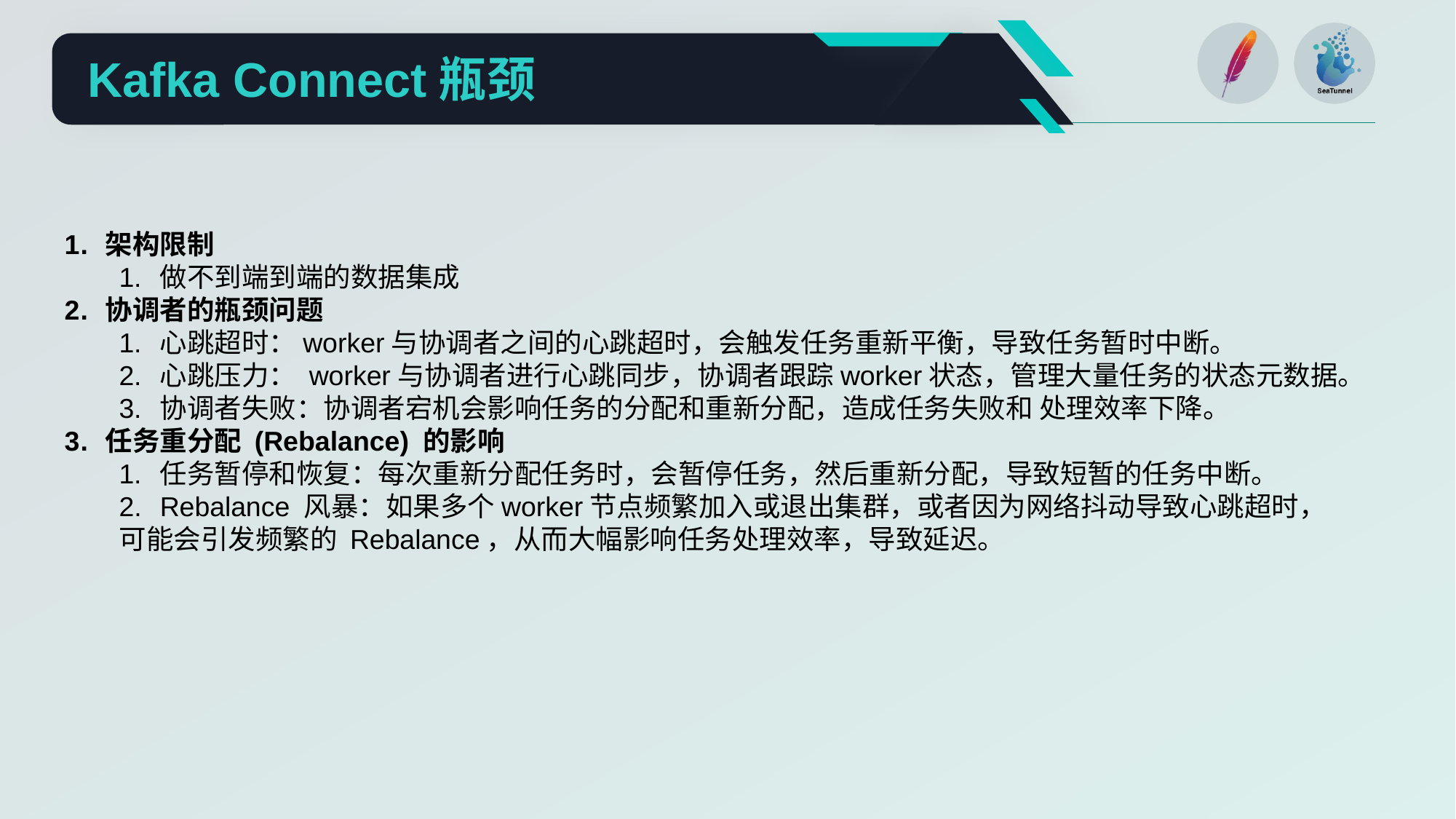

Kafka Connect瓶颈
架构限制
做不到端到端的数据集成
协调者的瓶颈问题
心跳超时：worker与协调者之间的心跳超时，会触发任务重新平衡，导致任务暂时中断。
心跳压力： worker与协调者进行心跳同步，协调者跟踪worker状态，管理大量任务的状态元数据。
协调者失败：协调者宕机会影响任务的分配和重新分配，造成任务失败和 处理效率下降。
任务重分配 (Rebalance) 的影响
任务暂停和恢复：每次重新分配任务时，会暂停任务，然后重新分配，导致短暂的任务中断。
Rebalance 风暴：如果多个worker节点频繁加入或退出集群，或者因为网络抖动导致心跳超时，
可能会引发频繁的 Rebalance，从而大幅影响任务处理效率，导致延迟。